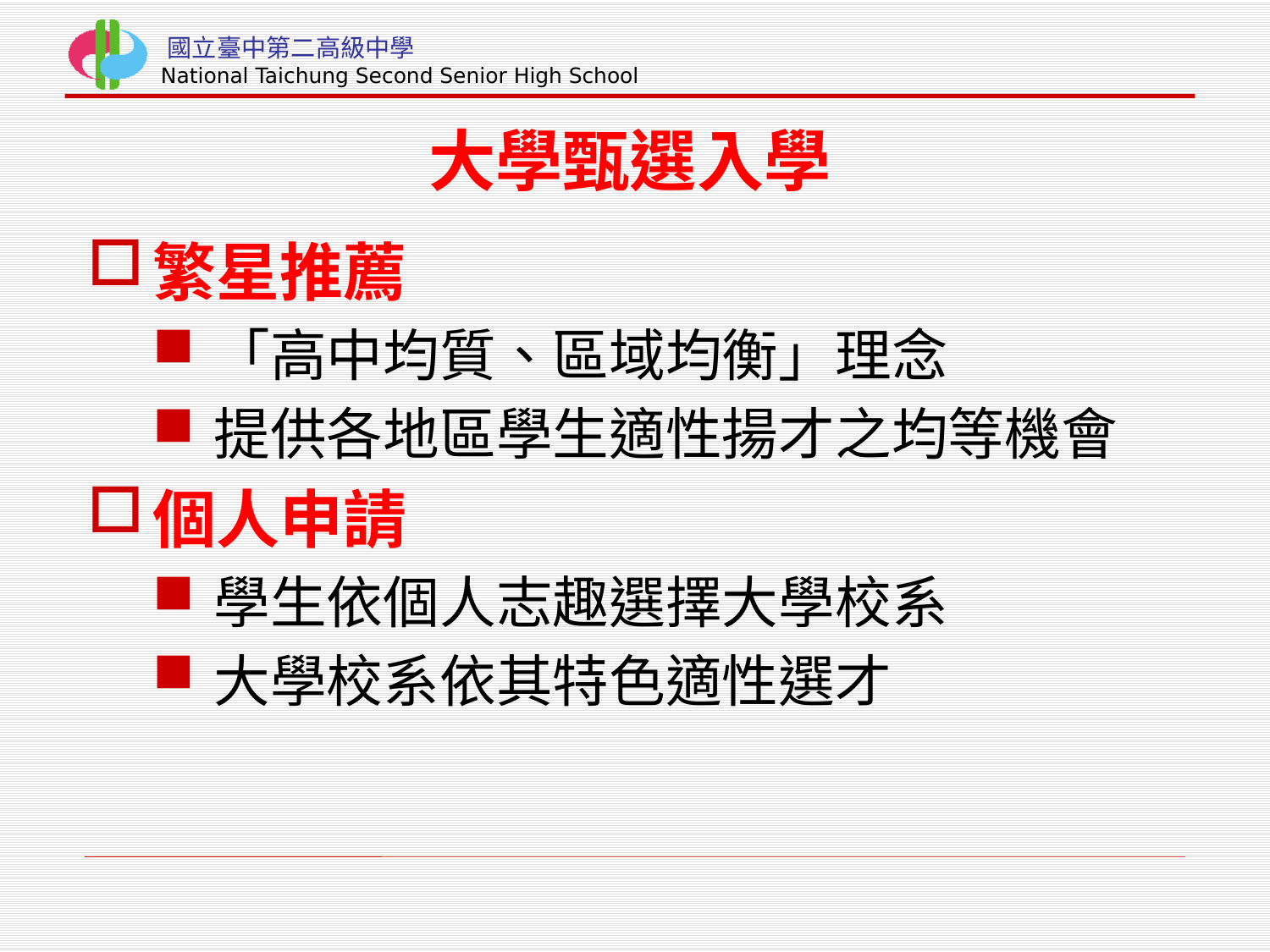

# 大學甄選入學
繁星推薦
「高中均質、區域均衡」理念
提供各地區學生適性揚才之均等機會
個人申請
學生依個人志趣選擇大學校系
大學校系依其特色適性選才